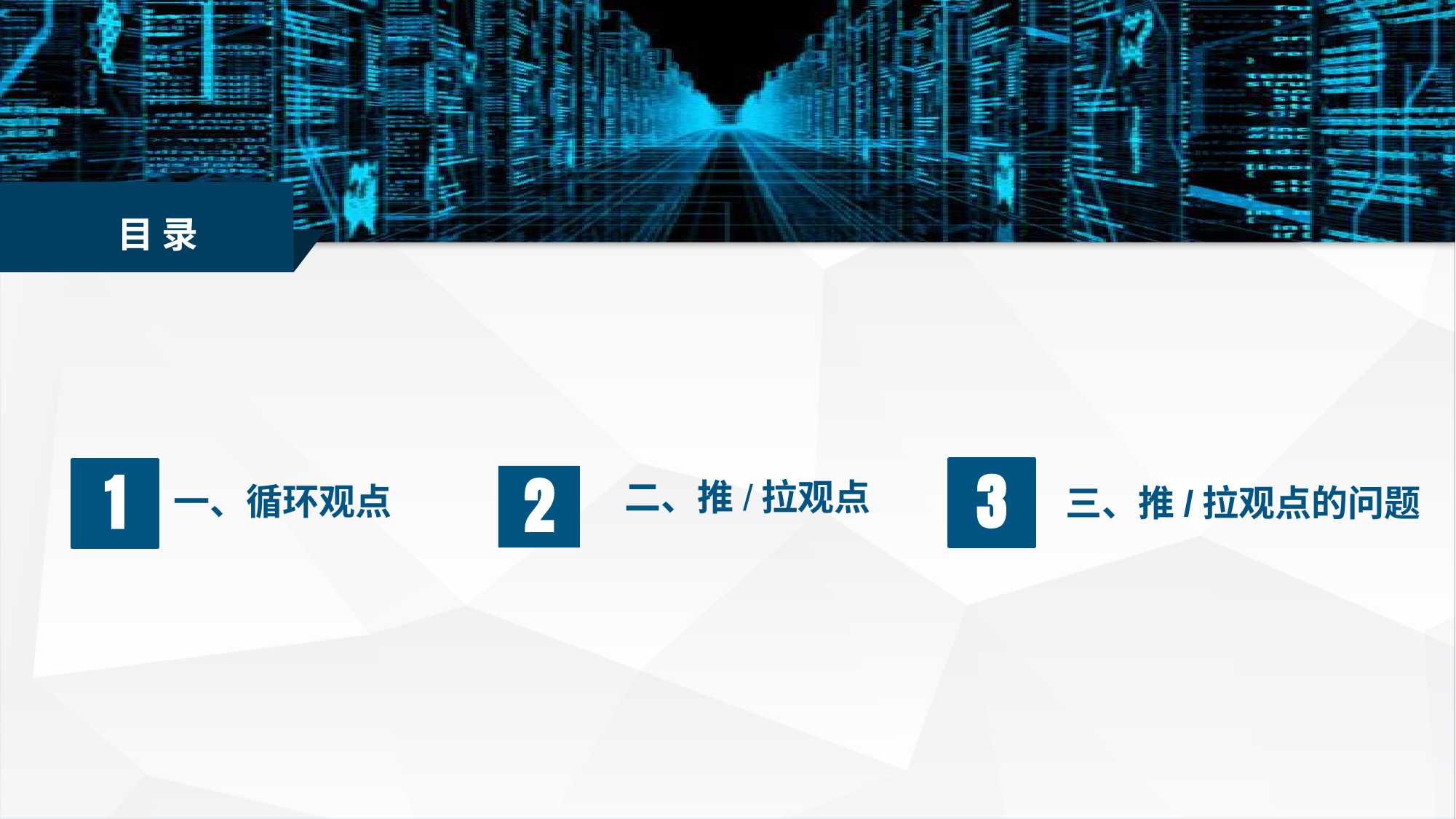

目 录

3

1

2
一、循环观点
三、推/拉观点的问题
二、推/拉观点